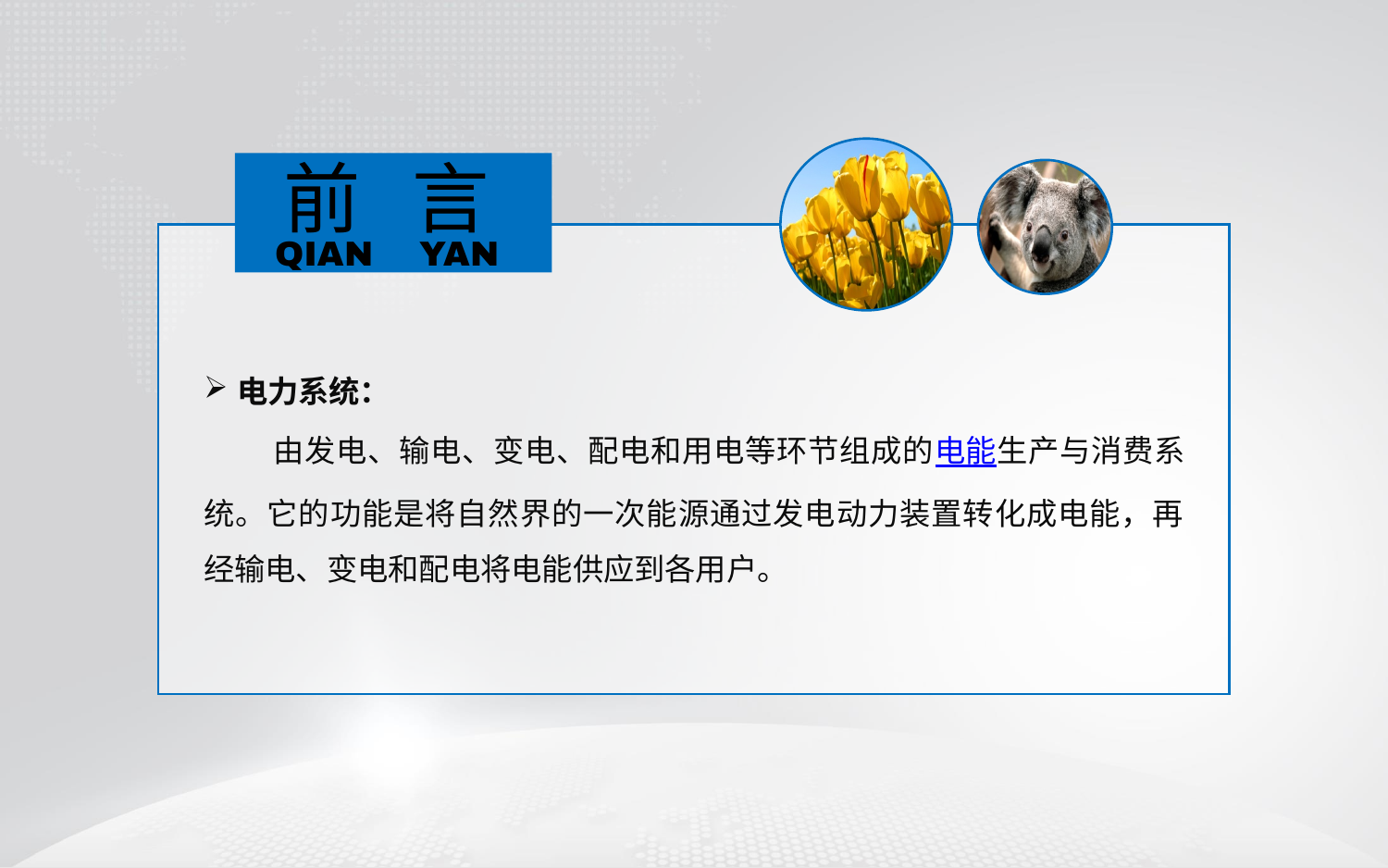

前   言

QIAN    YAN
电力系统：
由发电、输电、变电、配电和用电等环节组成的电能生产与消费系统。它的功能是将自然界的一次能源通过发电动力装置转化成电能，再经输电、变电和配电将电能供应到各用户。